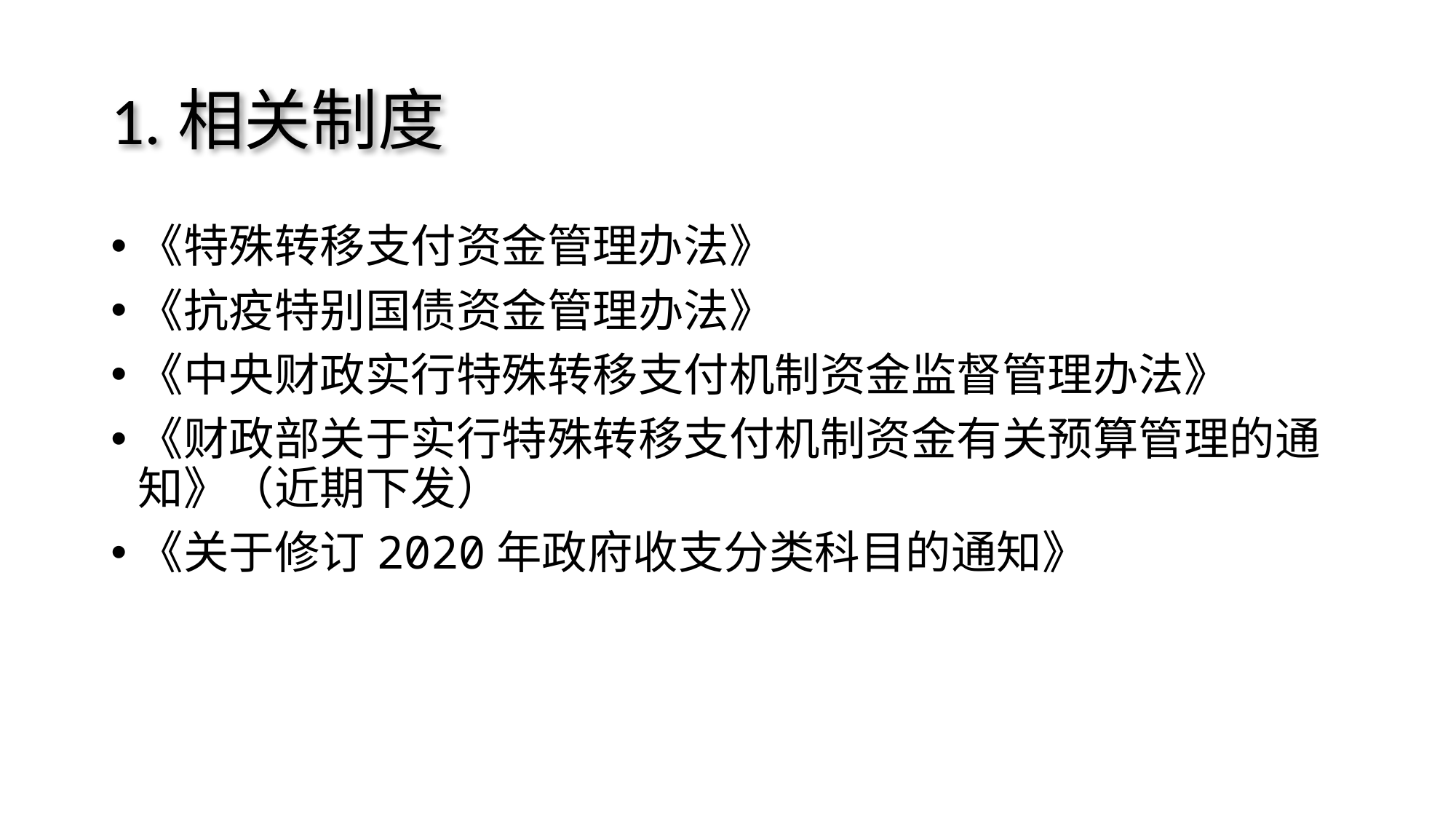

# 1.相关制度
《特殊转移支付资金管理办法》
《抗疫特别国债资金管理办法》
《中央财政实行特殊转移支付机制资金监督管理办法》
《财政部关于实行特殊转移支付机制资金有关预算管理的通知》（近期下发）
《关于修订2020年政府收支分类科目的通知》

3